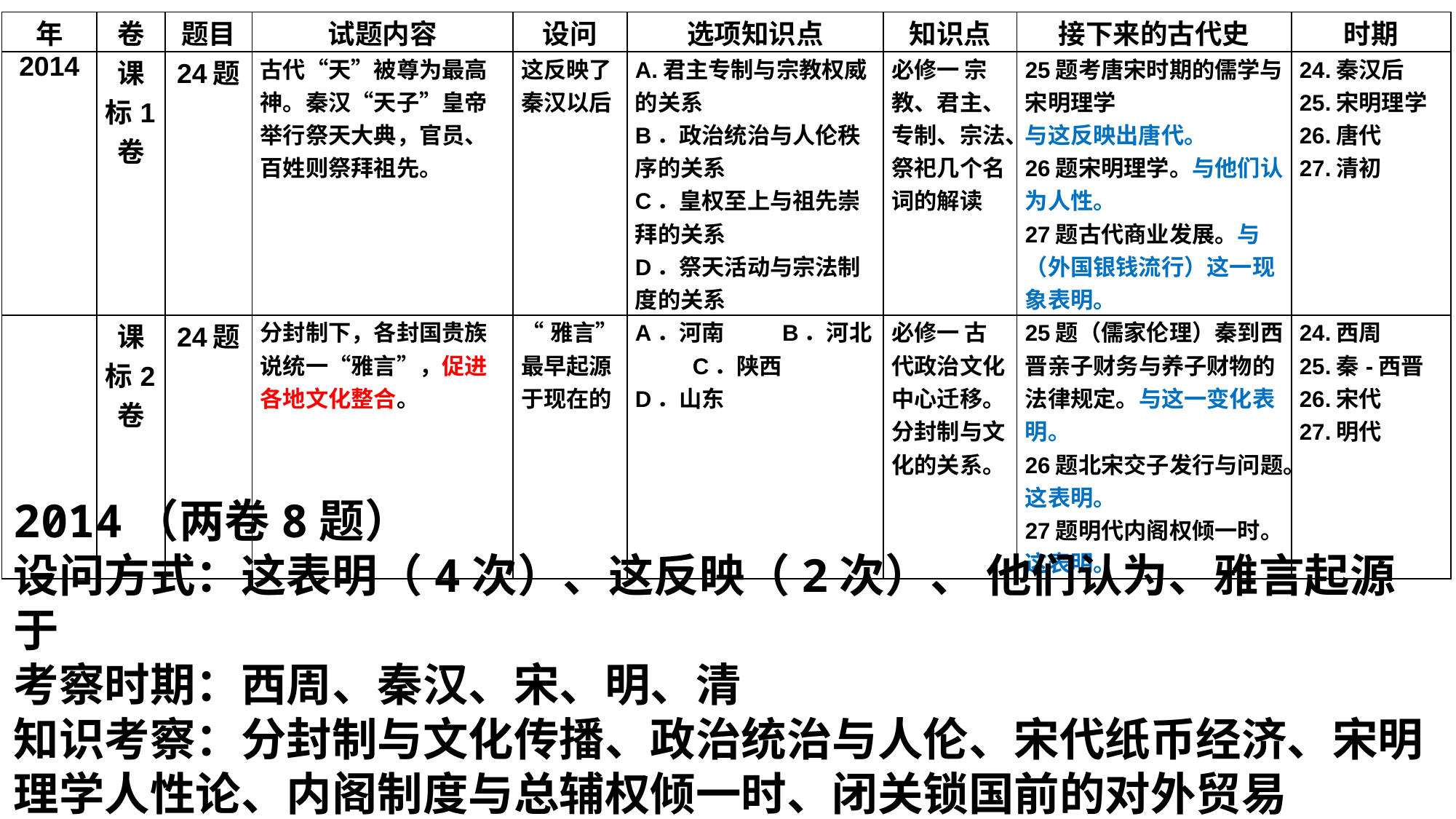

| 年 | 卷 | 题目 | 试题内容 | 设问 | 选项知识点 | 知识点 | 接下来的古代史 | 时期 |
| --- | --- | --- | --- | --- | --- | --- | --- | --- |
| 2014 | 课标1卷 | 24题 | 古代“天”被尊为最高神。秦汉“天子”皇帝举行祭天大典，官员、百姓则祭拜祖先。 | 这反映了秦汉以后 | A.君主专制与宗教权威的关系 B．政治统治与人伦秩序的关系 C．皇权至上与祖先崇拜的关系 D．祭天活动与宗法制度的关系 | 必修一 宗教、君主、专制、宗法、祭祀几个名词的解读 | 25题考唐宋时期的儒学与宋明理学 与这反映出唐代。 26题宋明理学。与他们认为人性。 27题古代商业发展。与（外国银钱流行）这一现象表明。 | 24.秦汉后 25.宋明理学 26.唐代 27.清初 |
|  | 课标2卷 | 24题 | 分封制下，各封国贵族说统一“雅言”，促进各地文化整合。 | “雅言”最早起源于现在的 | A．河南 B．河北 C．陕西 D．山东 | 必修一 古代政治文化中心迁移。分封制与文化的关系。 | 25题（儒家伦理）秦到西晋亲子财务与养子财物的法律规定。与这一变化表明。 26题北宋交子发行与问题。这表明。 27题明代内阁权倾一时。这表明。 | 24.西周 25.秦-西晋 26.宋代 27.明代 |
2014（两卷8题）
设问方式：这表明（4次）、这反映（2次）、 他们认为、雅言起源于
考察时期：西周、秦汉、宋、明、清
知识考察：分封制与文化传播、政治统治与人伦、宋代纸币经济、宋明理学人性论、内阁制度与总辅权倾一时、闭关锁国前的对外贸易